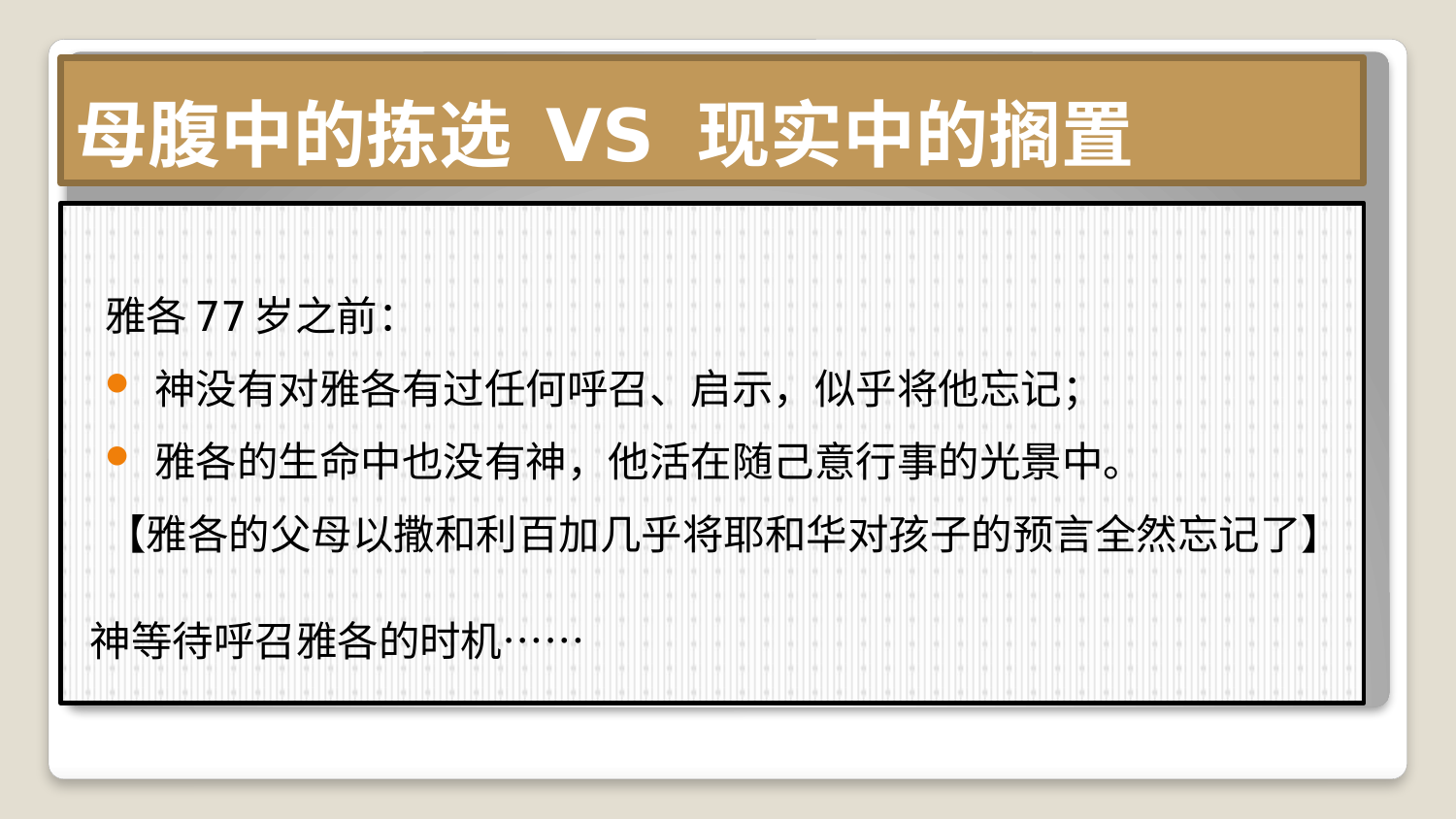

# 母腹中的拣选 VS 现实中的搁置

雅各77岁之前：
  神没有对雅各有过任何呼召、启示，似乎将他忘记；
  雅各的生命中也没有神，他活在随己意行事的光景中。
【雅各的父母以撒和利百加几乎将耶和华对孩子的预言全然忘记了】

神等待呼召雅各的时机……